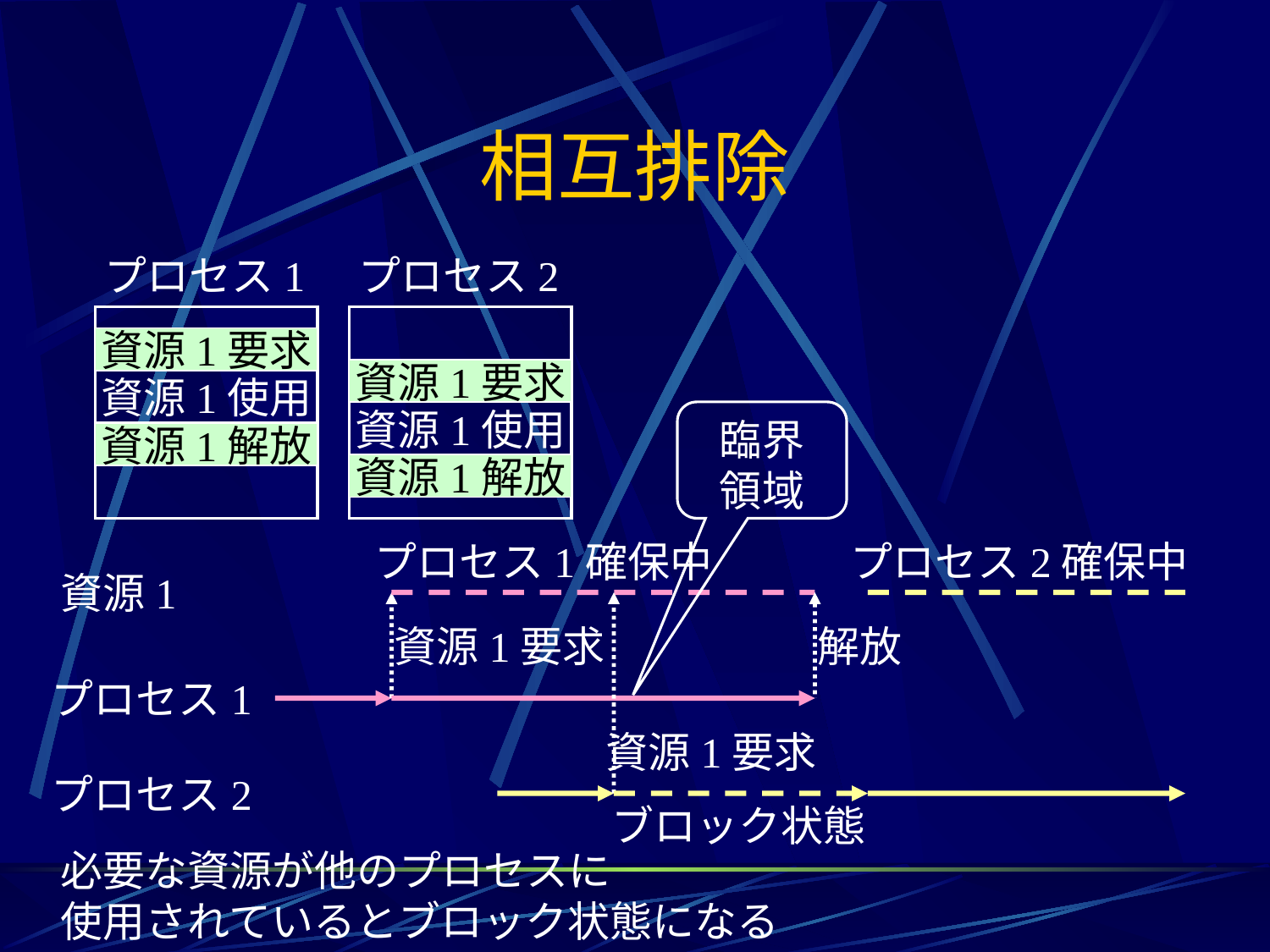

# 相互排除
プロセス1
プロセス2

資源1要求
資源1要求
資源1解放
資源1解放
資源1使用
資源1使用
臨界
領域
プロセス1確保中

プロセス2確保中

資源1

資源1要求

資源1要求

解放
プロセス1

プロセス2

ブロック状態
必要な資源が他のプロセスに
使用されているとブロック状態になる